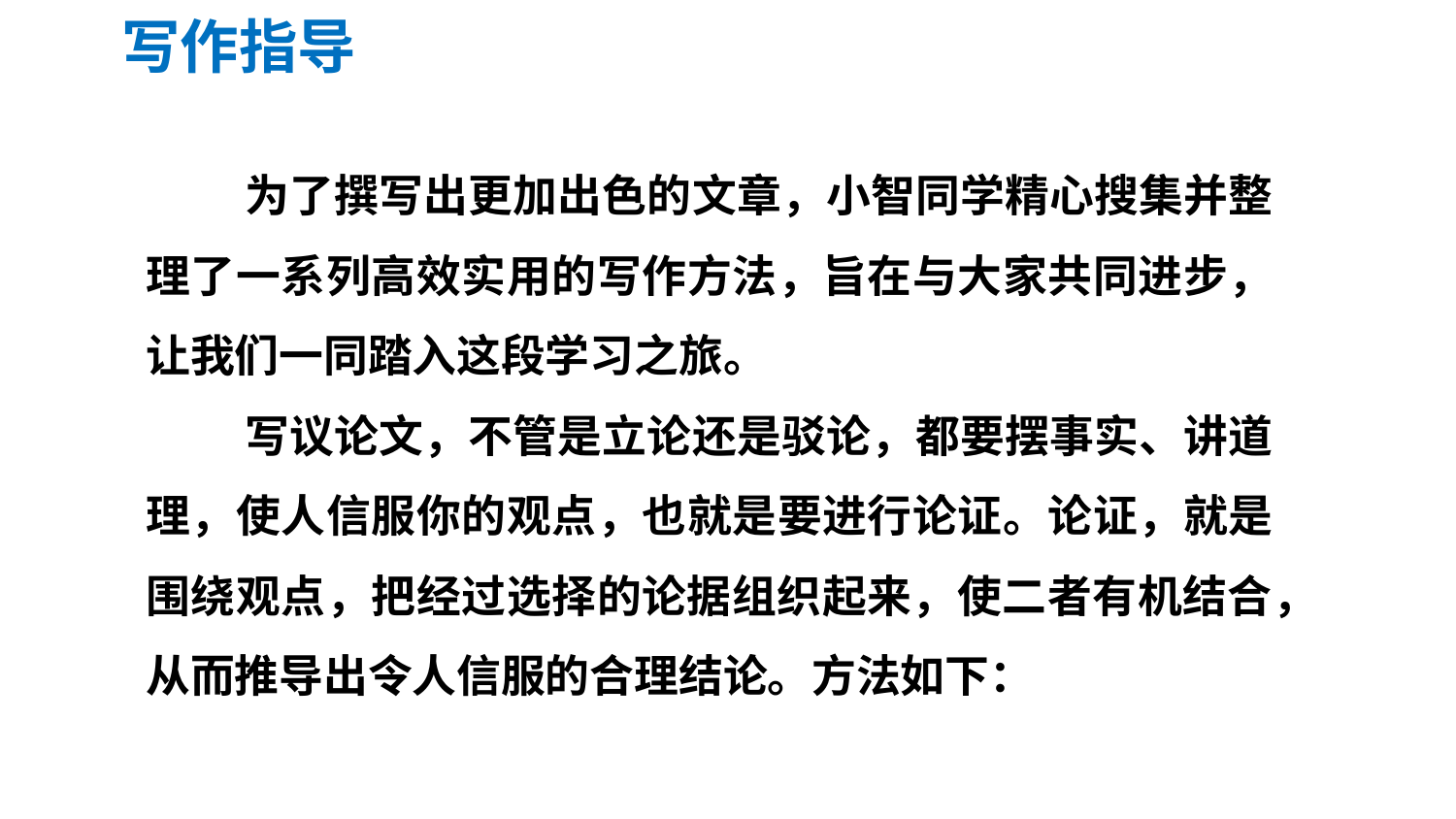

写作指导
为了撰写出更加出色的文章，小智同学精心搜集并整理了一系列高效实用的写作方法，旨在与大家共同进步，让我们一同踏入这段学习之旅。
写议论文，不管是立论还是驳论，都要摆事实、讲道理，使人信服你的观点，也就是要进行论证。论证，就是围绕观点，把经过选择的论据组织起来，使二者有机结合，从而推导出令人信服的合理结论。方法如下：